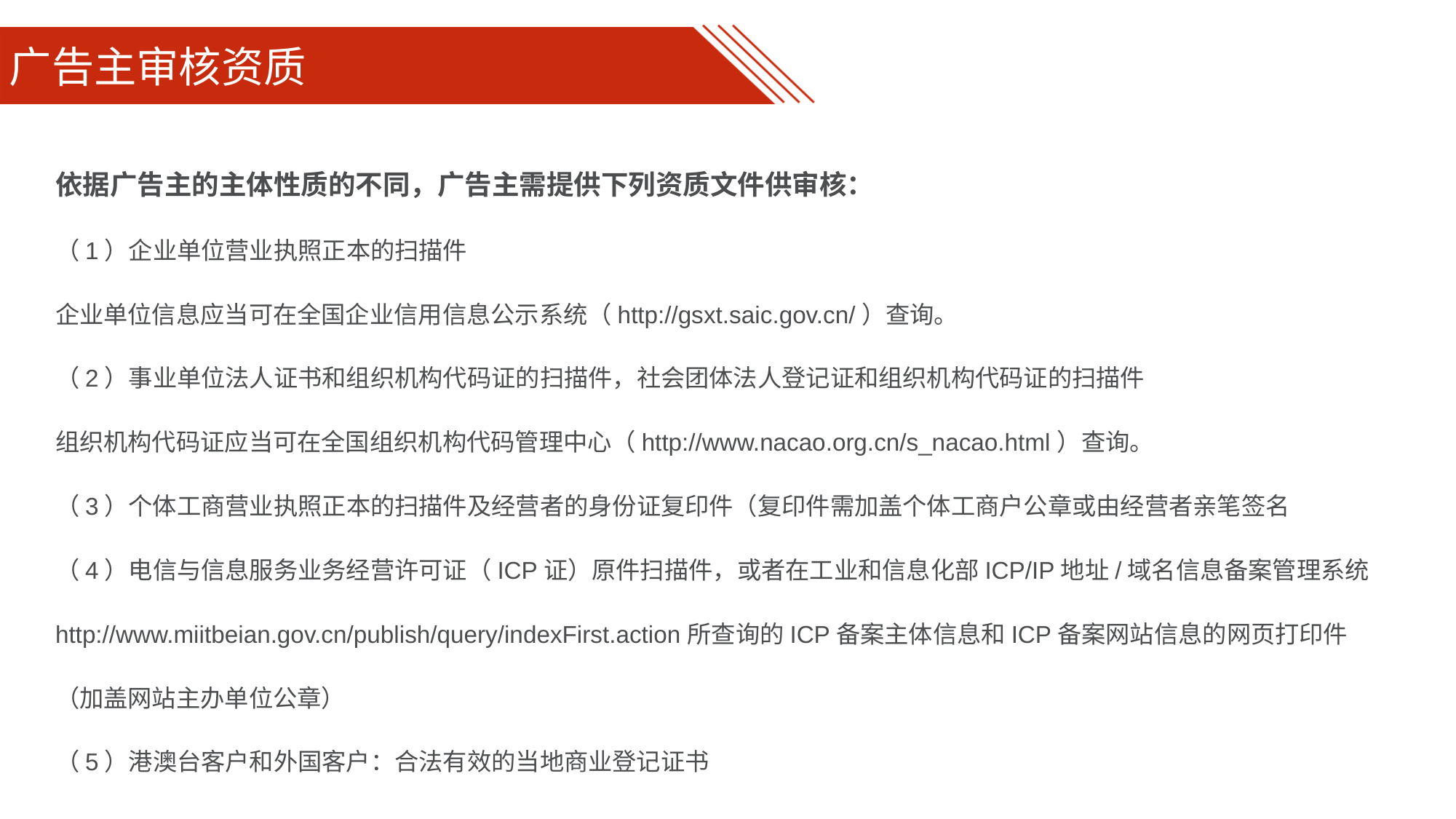

# 广告主审核资质
依据广告主的主体性质的不同，广告主需提供下列资质文件供审核：
（1）企业单位营业执照正本的扫描件
企业单位信息应当可在全国企业信用信息公示系统（http://gsxt.saic.gov.cn/）查询。
（2）事业单位法人证书和组织机构代码证的扫描件，社会团体法人登记证和组织机构代码证的扫描件
组织机构代码证应当可在全国组织机构代码管理中心（http://www.nacao.org.cn/s_nacao.html）查询。
（3）个体工商营业执照正本的扫描件及经营者的身份证复印件（复印件需加盖个体工商户公章或由经营者亲笔签名
（4）电信与信息服务业务经营许可证（ICP证）原件扫描件，或者在工业和信息化部ICP/IP地址/域名信息备案管理系统http://www.miitbeian.gov.cn/publish/query/indexFirst.action所查询的ICP备案主体信息和ICP备案网站信息的网页打印件（加盖网站主办单位公章）
（5）港澳台客户和外国客户：合法有效的当地商业登记证书